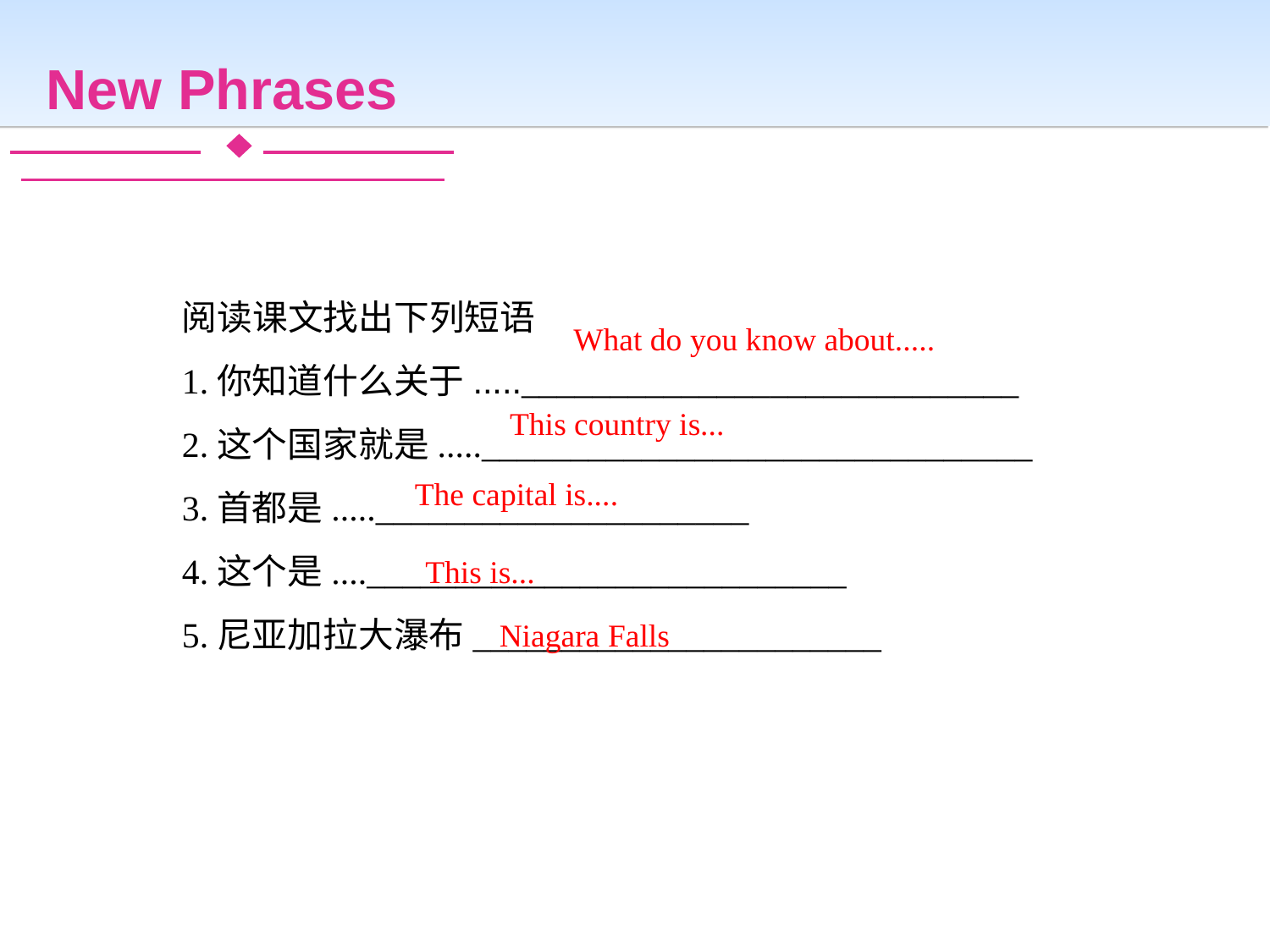

New Phrases

阅读课文找出下列短语
1.你知道什么关于.....____________________________
2.这个国家就是....._______________________________
3.首都是....._____________________
4.这个是....___________________________
5.尼亚加拉大瀑布_______________________
What do you know about.....
This country is...
The capital is....
This is...
Niagara Falls